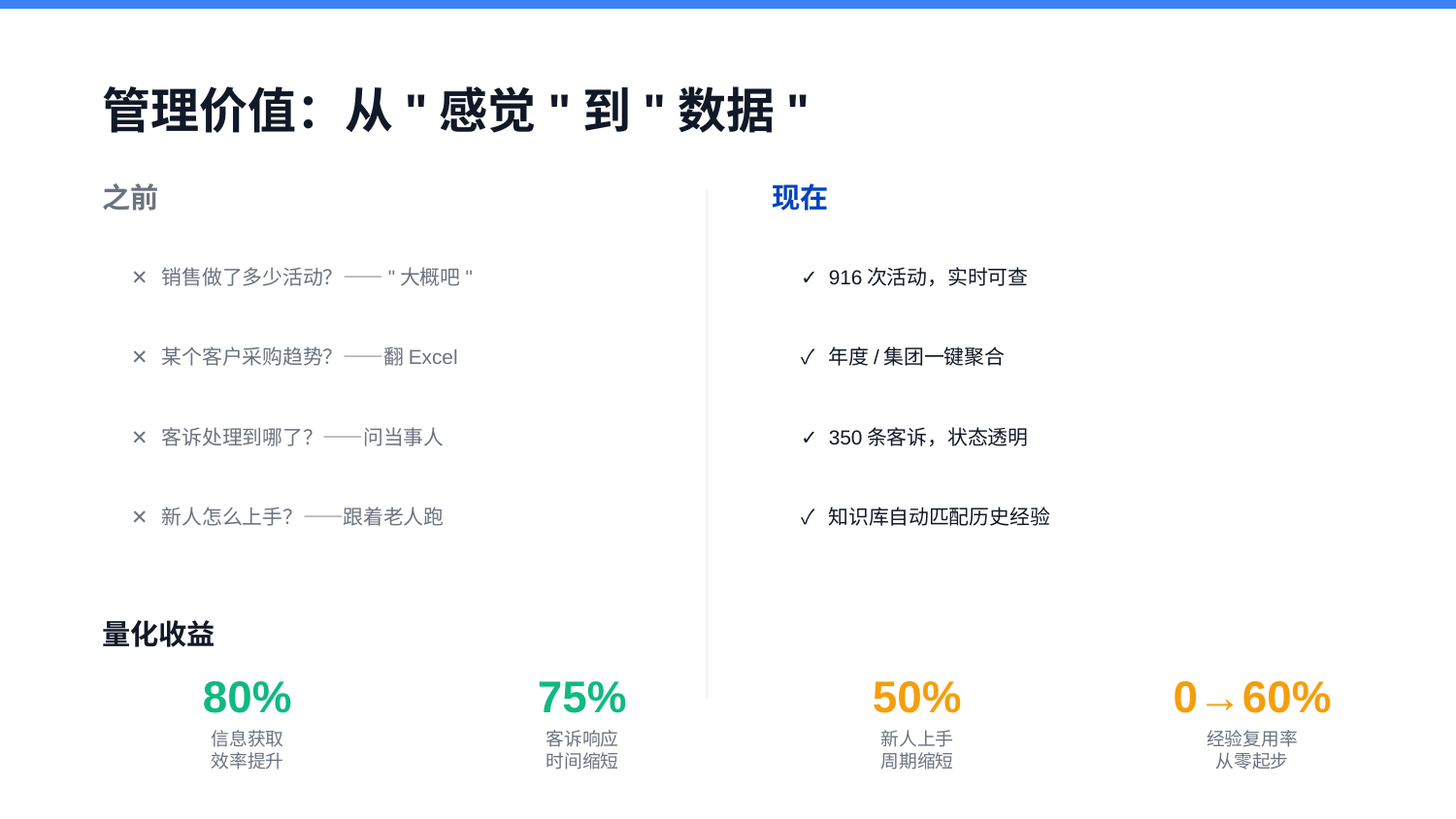

管理价值：从"感觉"到"数据"
之前
现在

✕  销售做了多少活动？——"大概吧"
✓  916次活动，实时可查
✕  某个客户采购趋势？——翻Excel
✓  年度/集团一键聚合
✕  客诉处理到哪了？——问当事人
✓  350条客诉，状态透明
✕  新人怎么上手？——跟着老人跑
✓  知识库自动匹配历史经验
量化收益
80%
75%
50%
0→60%
信息获取
效率提升
客诉响应
时间缩短
新人上手
周期缩短
经验复用率
从零起步